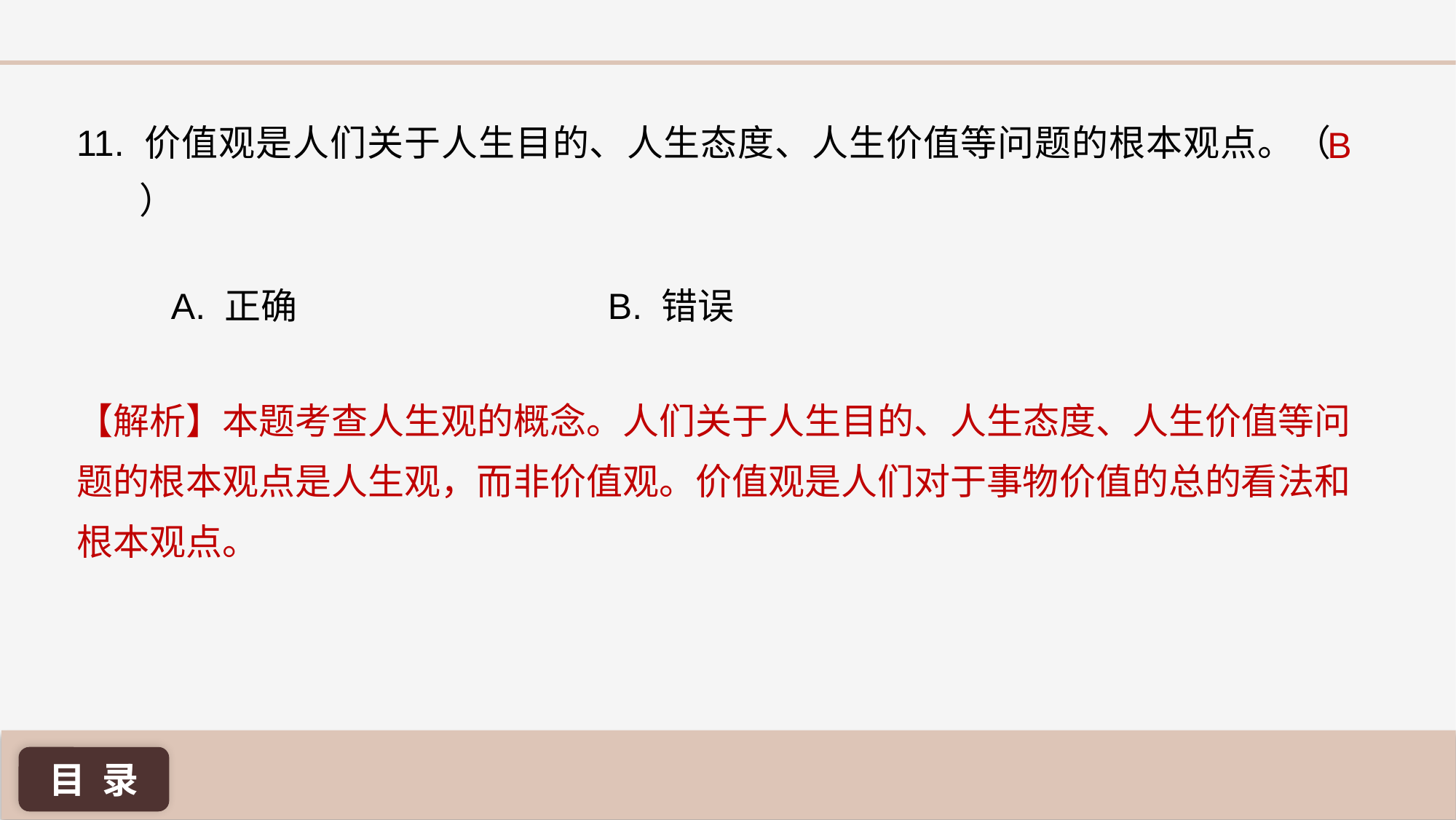

B
11. 价值观是人们关于人生目的、人生态度、人生价值等问题的根本观点。（       ）
A. 正确 			B. 错误
【解析】本题考查人生观的概念。人们关于人生目的、人生态度、人生价值等问题的根本观点是人生观，而非价值观。价值观是人们对于事物价值的总的看法和根本观点。